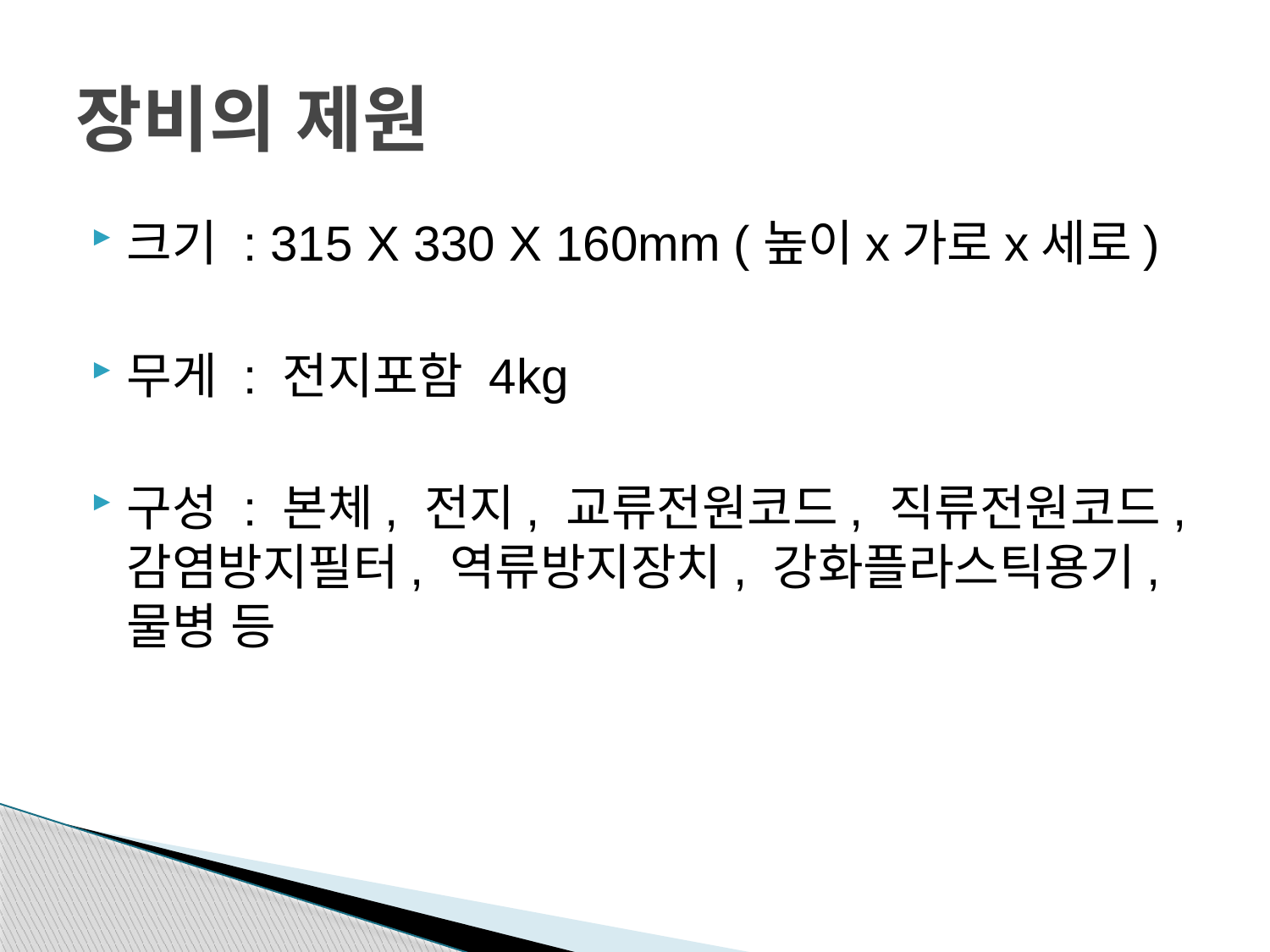

# 장비의 제원
크기 : 315 X 330 X 160mm (높이x가로x세로)

무게 : 전지포함 4kg

구성 : 본체, 전지, 교류전원코드, 직류전원코드, 감염방지필터, 역류방지장치, 강화플라스틱용기, 물병 등